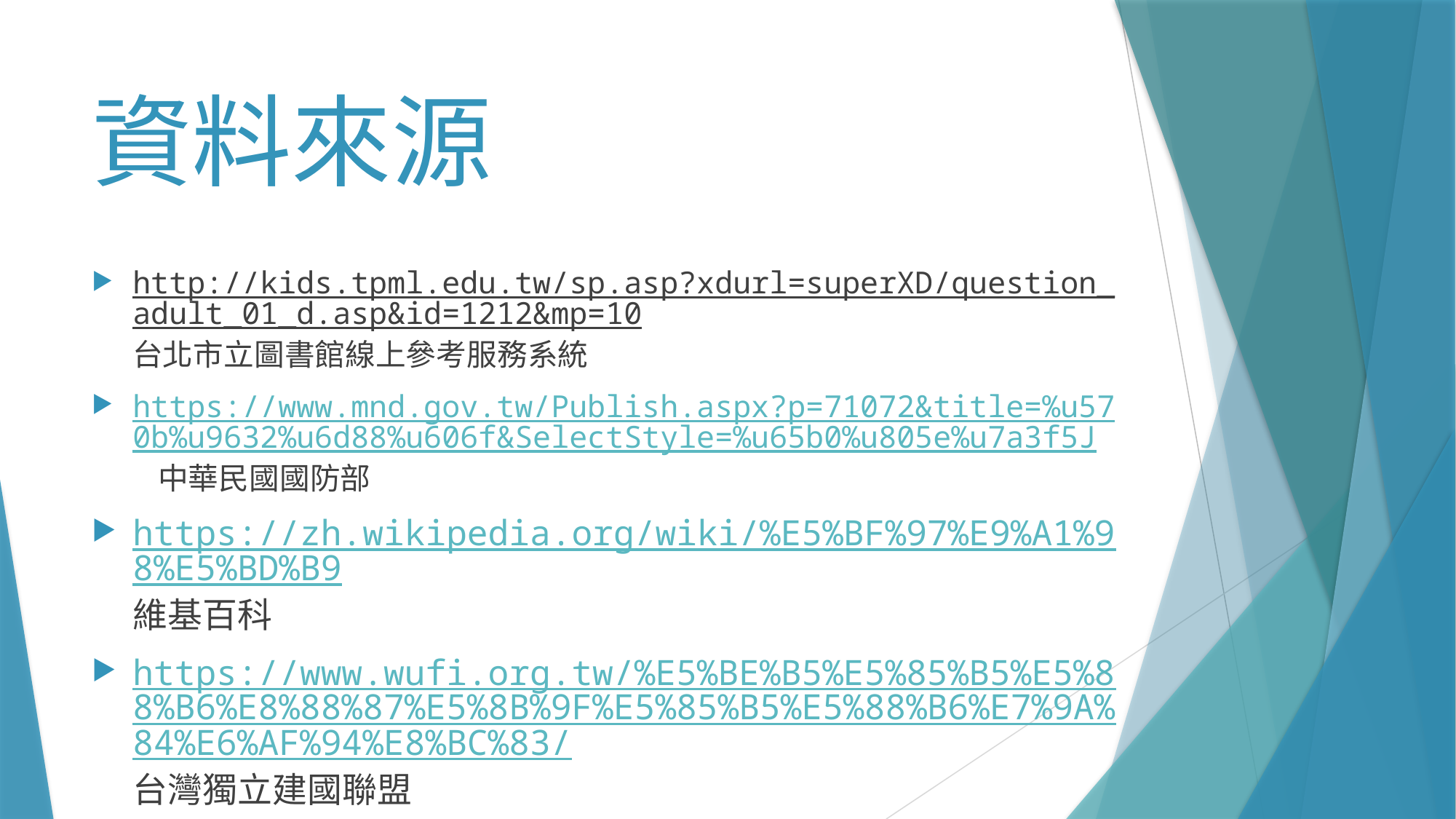

# 資料來源
http://kids.tpml.edu.tw/sp.asp?xdurl=superXD/question_adult_01_d.asp&id=1212&mp=10台北市立圖書館線上參考服務系統
https://www.mnd.gov.tw/Publish.aspx?p=71072&title=%u570b%u9632%u6d88%u606f&SelectStyle=%u65b0%u805e%u7a3f5J 中華民國國防部
https://zh.wikipedia.org/wiki/%E5%BF%97%E9%A1%98%E5%BD%B9維基百科
https://www.wufi.org.tw/%E5%BE%B5%E5%85%B5%E5%88%B6%E8%88%87%E5%8B%9F%E5%85%B5%E5%88%B6%E7%9A%84%E6%AF%94%E8%BC%83/台灣獨立建國聯盟